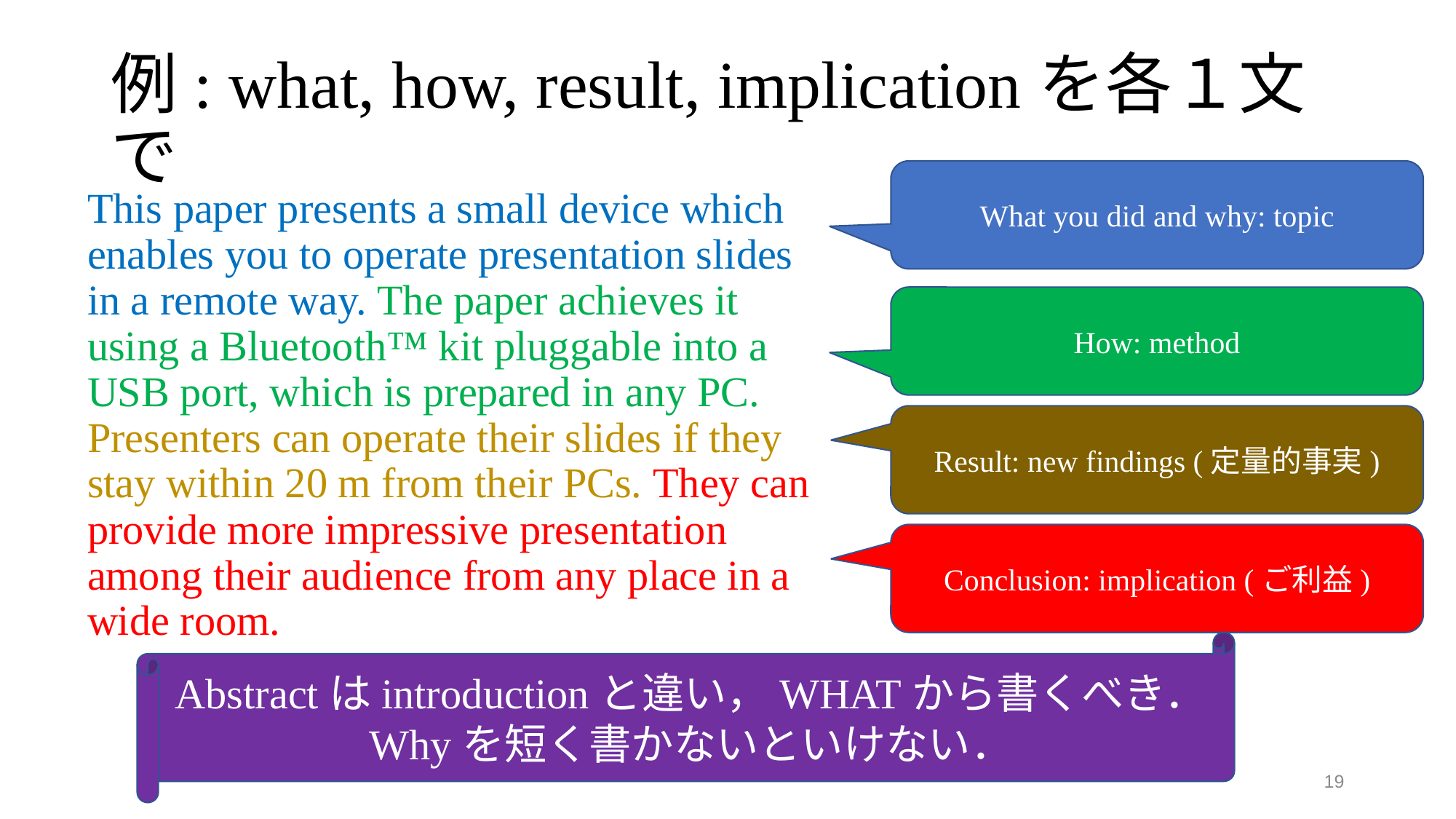

# 例: what, how, result, implicationを各１文で
What you did and why: topic
This paper presents a small device which enables you to operate presentation slides in a remote way. The paper achieves it using a Bluetooth™ kit pluggable into a USB port, which is prepared in any PC. Presenters can operate their slides if they stay within 20 m from their PCs. They can provide more impressive presentation among their audience from any place in a wide room.
How: method
Result: new findings (定量的事実)
Conclusion: implication (ご利益)
Abstractはintroductionと違い，WHATから書くべき．
Whyを短く書かないといけない．
19